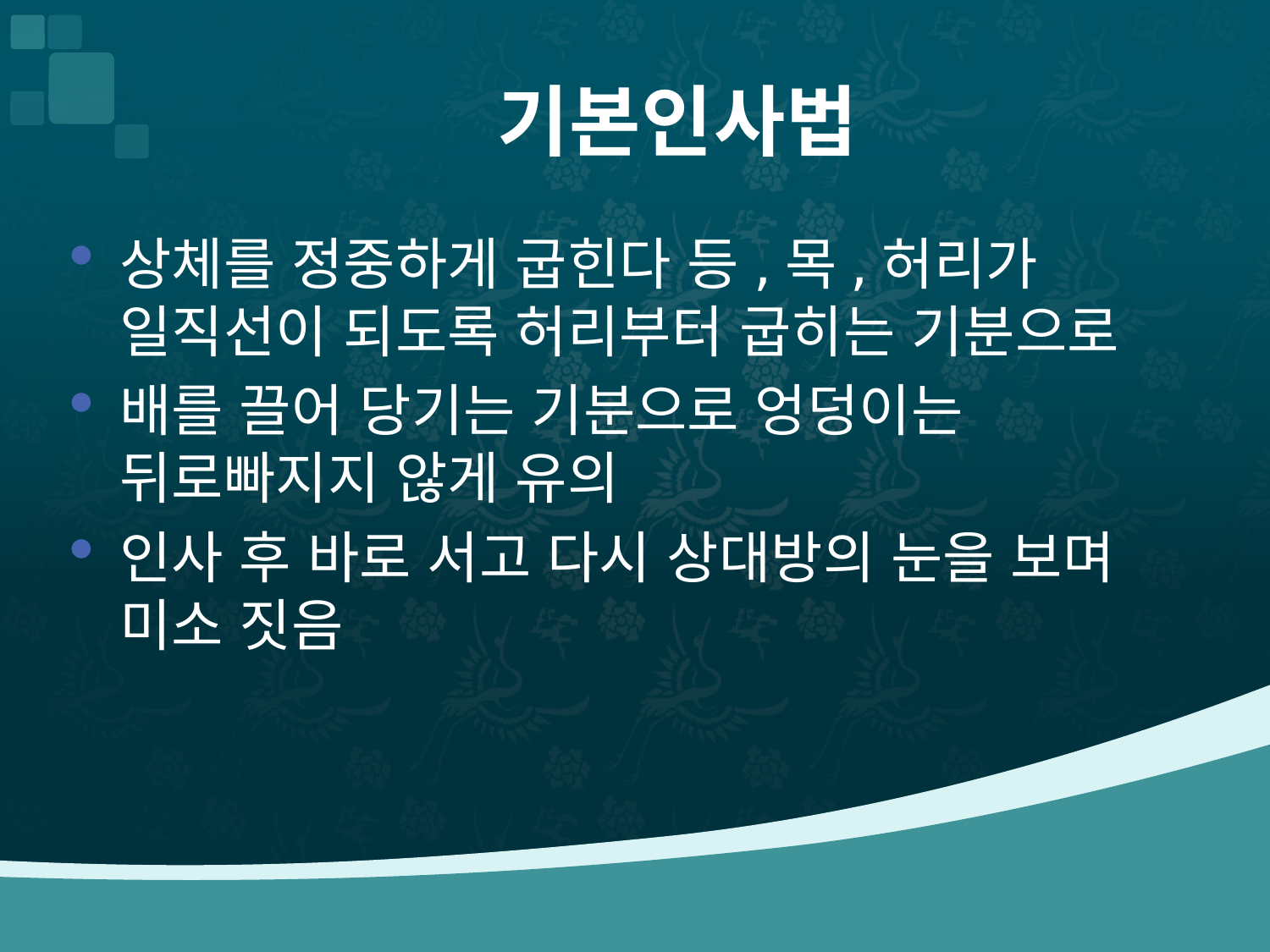

# 기본인사법
상체를 정중하게 굽힌다 등,목,허리가 일직선이 되도록 허리부터 굽히는 기분으로
배를 끌어 당기는 기분으로 엉덩이는 뒤로빠지지 않게 유의
인사 후 바로 서고 다시 상대방의 눈을 보며 미소 짓음